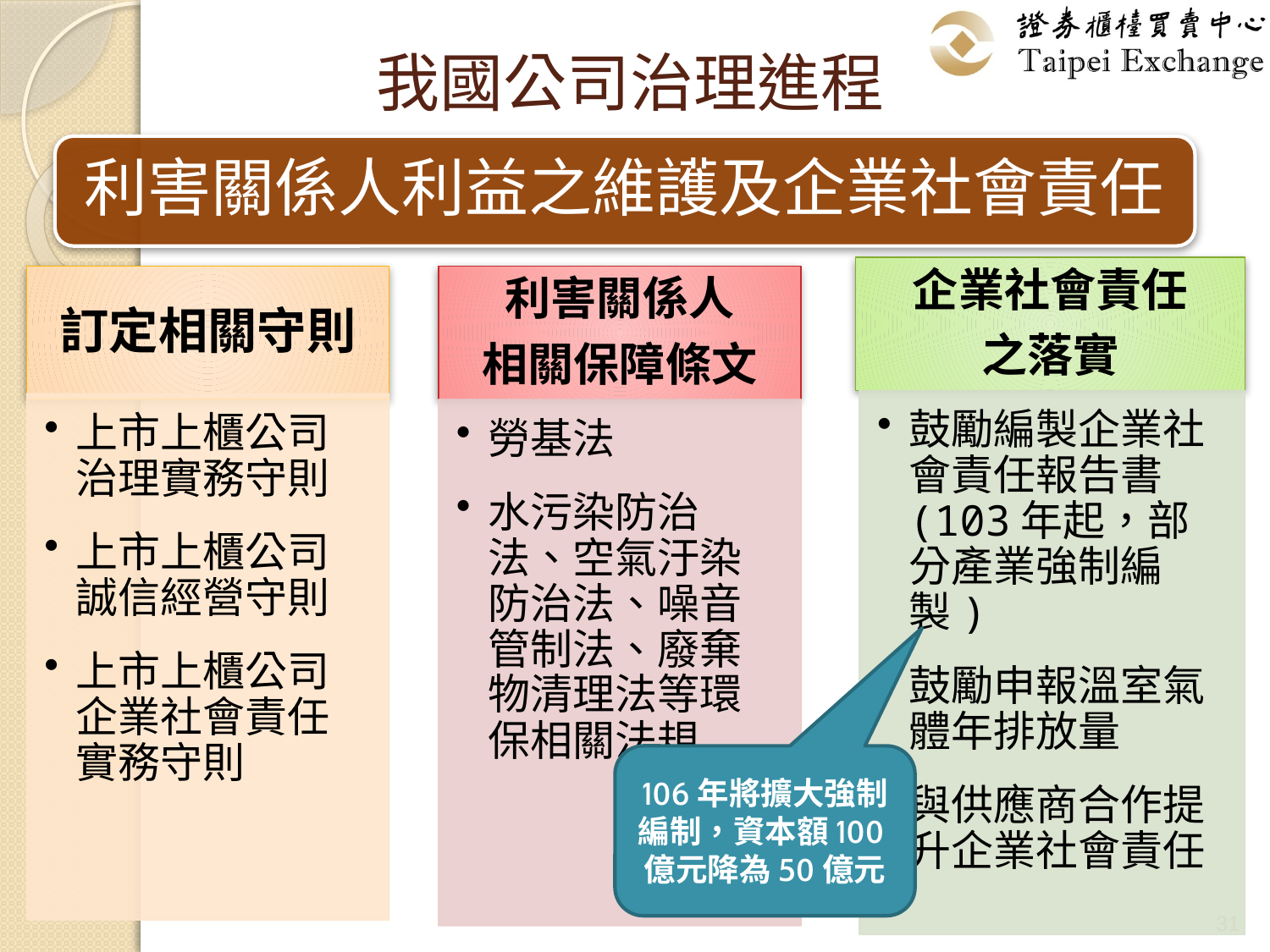

# 我國公司治理進程
利害關係人利益之維護及企業社會責任
訂定相關守則
上市上櫃公司治理實務守則

上市上櫃公司誠信經營守則

上市上櫃公司企業社會責任實務守則

利害關係人
相關保障條文
勞基法

水污染防治法、空氣汙染防治法、噪音管制法、廢棄物清理法等環保相關法規

企業社會責任
之落實
鼓勵編製企業社會責任報告書(103年起，部分產業強制編製)

鼓勵申報溫室氣體年排放量

與供應商合作提升企業社會責任
106年將擴大強制編制，資本額100億元降為50億元
31